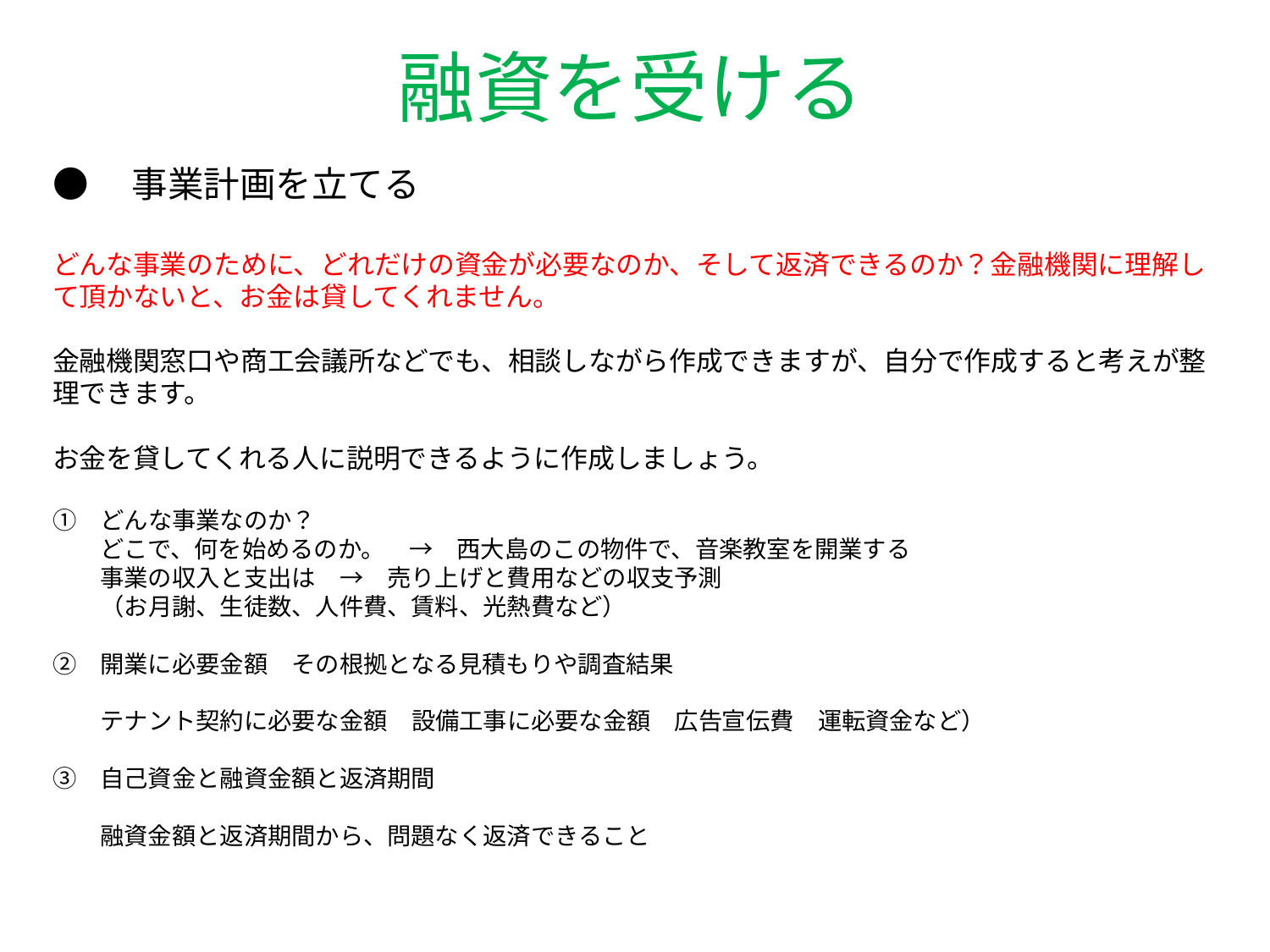

融資を受ける
# ●　事業計画を立てる どんな事業のために、どれだけの資金が必要なのか、そして返済できるのか？金融機関に理解して頂かないと、お金は貸してくれません。 金融機関窓口や商工会議所などでも、相談しながら作成できますが、自分で作成すると考えが整理できます。 お金を貸してくれる人に説明できるように作成しましょう。 ①　どんな事業なのか？ 　　どこで、何を始めるのか。　→　西大島のこの物件で、音楽教室を開業する　 　　事業の収入と支出は　→　売り上げと費用などの収支予測 　　（お月謝、生徒数、人件費、賃料、光熱費など） ②　開業に必要金額　その根拠となる見積もりや調査結果 　　テナント契約に必要な金額　設備工事に必要な金額　広告宣伝費　運転資金など） ③　自己資金と融資金額と返済期間 　　融資金額と返済期間から、問題なく返済できること